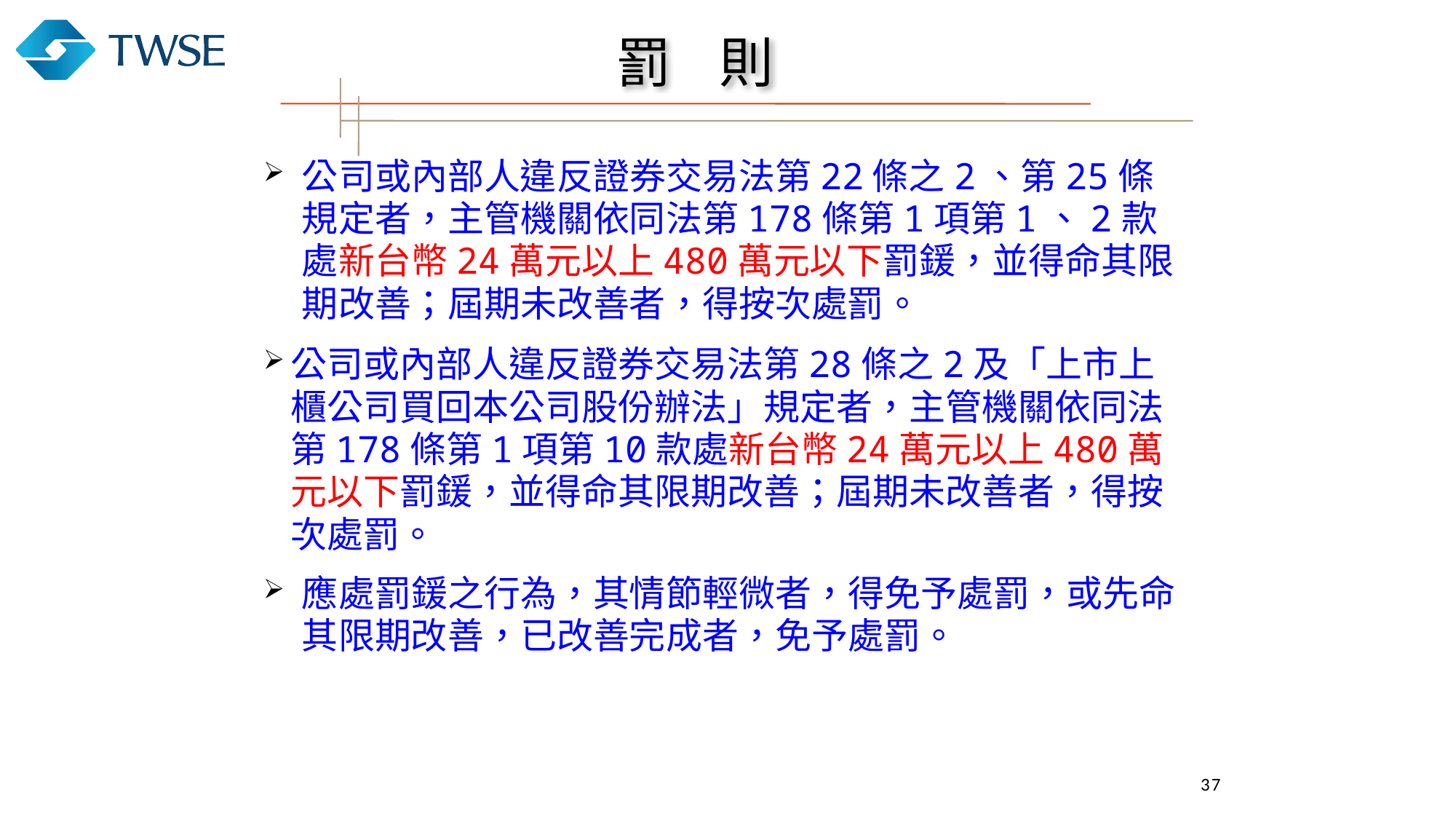

罰    則
公司或內部人違反證券交易法第22條之2、第25條規定者，主管機關依同法第178條第1項第1、2款處新台幣24萬元以上480萬元以下罰鍰，並得命其限期改善；屆期未改善者，得按次處罰。
公司或內部人違反證券交易法第28條之2及「上市上櫃公司買回本公司股份辦法」規定者，主管機關依同法第178條第1項第10款處新台幣24萬元以上480萬元以下罰鍰，並得命其限期改善；屆期未改善者，得按次處罰。
應處罰鍰之行為，其情節輕微者，得免予處罰，或先命其限期改善，已改善完成者，免予處罰。
37